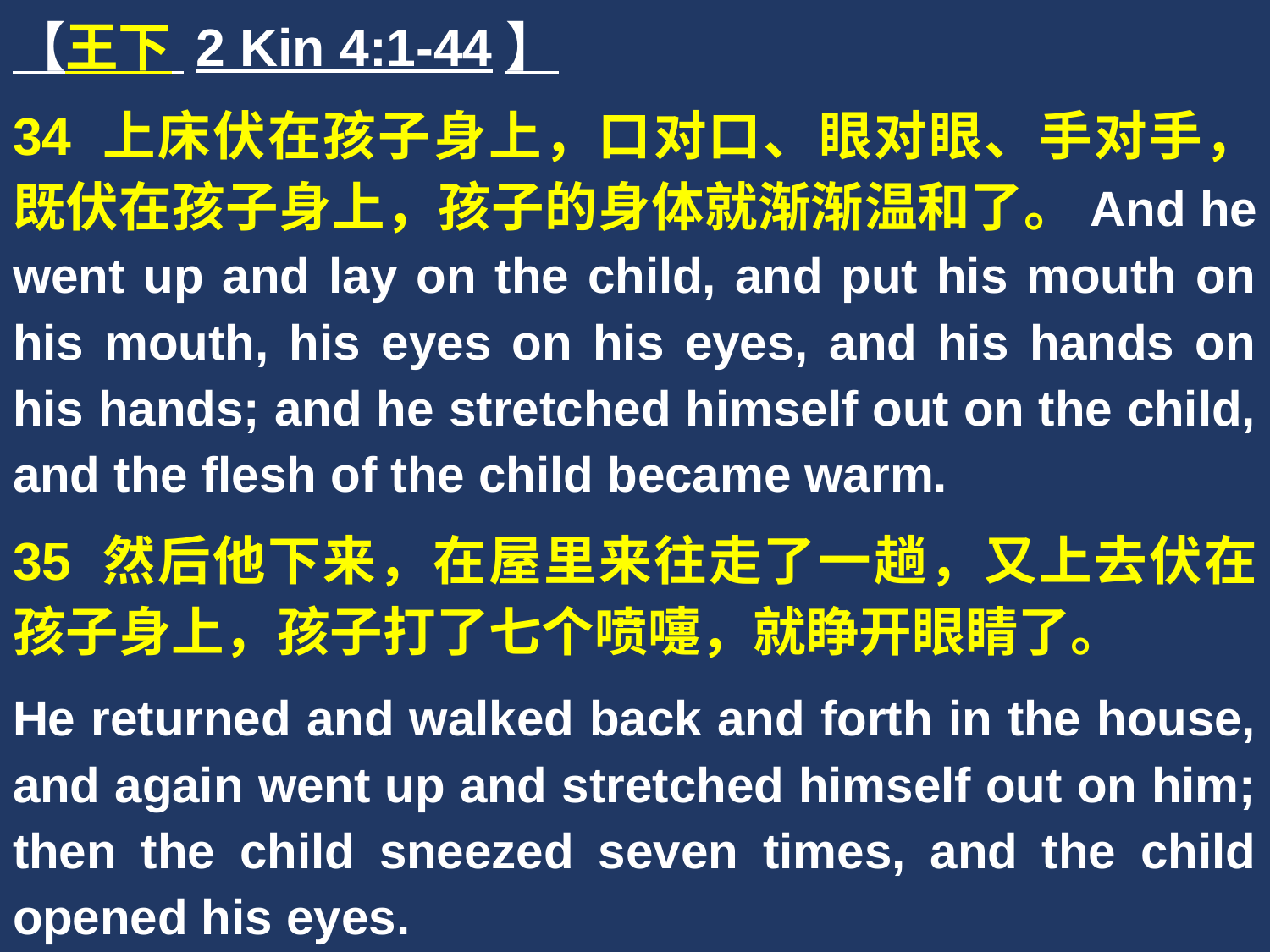

【王下 2 Kin 4:1-44】
34 上床伏在孩子身上，口对口、眼对眼、手对手，既伏在孩子身上，孩子的身体就渐渐温和了。And he went up and lay on the child, and put his mouth on his mouth, his eyes on his eyes, and his hands on his hands; and he stretched himself out on the child, and the flesh of the child became warm.
35 然后他下来，在屋里来往走了一趟，又上去伏在孩子身上，孩子打了七个喷嚏，就睁开眼睛了。
He returned and walked back and forth in the house, and again went up and stretched himself out on him; then the child sneezed seven times, and the child opened his eyes.